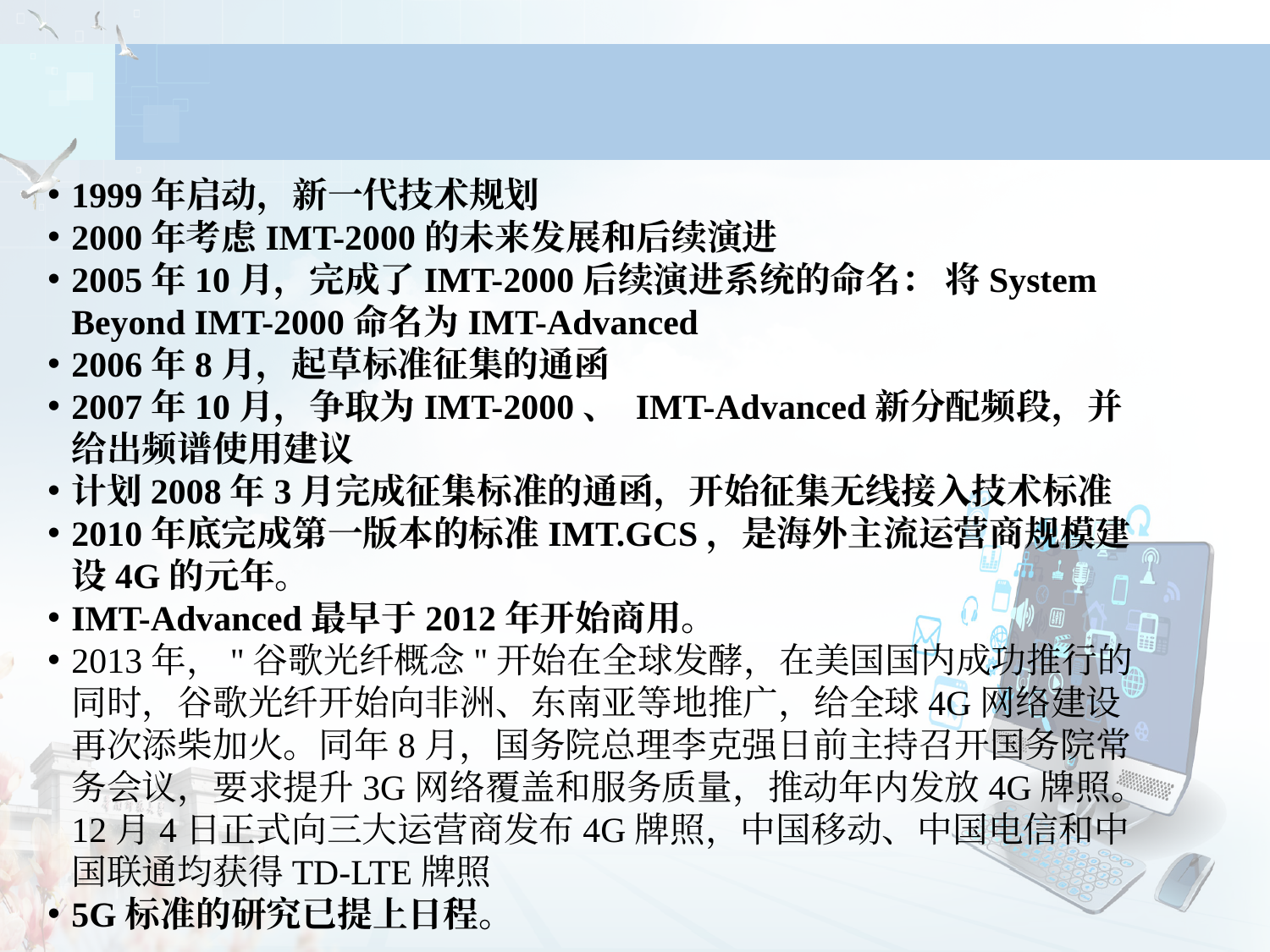

1999年启动，新一代技术规划
2000年考虑IMT-2000的未来发展和后续演进
2005年10月，完成了IMT-2000后续演进系统的命名： 将System Beyond IMT-2000命名为IMT-Advanced
2006年8月，起草标准征集的通函
2007年10月，争取为IMT-2000、 IMT-Advanced新分配频段，并给出频谱使用建议
计划2008年3月完成征集标准的通函，开始征集无线接入技术标准
2010年底完成第一版本的标准IMT.GCS，是海外主流运营商规模建设4G的元年。
IMT-Advanced最早于2012年开始商用。
2013年，"谷歌光纤概念"开始在全球发酵，在美国国内成功推行的同时，谷歌光纤开始向非洲、东南亚等地推广，给全球4G网络建设再次添柴加火。同年8月，国务院总理李克强日前主持召开国务院常务会议，要求提升3G网络覆盖和服务质量，推动年内发放4G牌照。12月4日正式向三大运营商发布4G牌照，中国移动、中国电信和中国联通均获得TD-LTE牌照
5G标准的研究已提上日程。